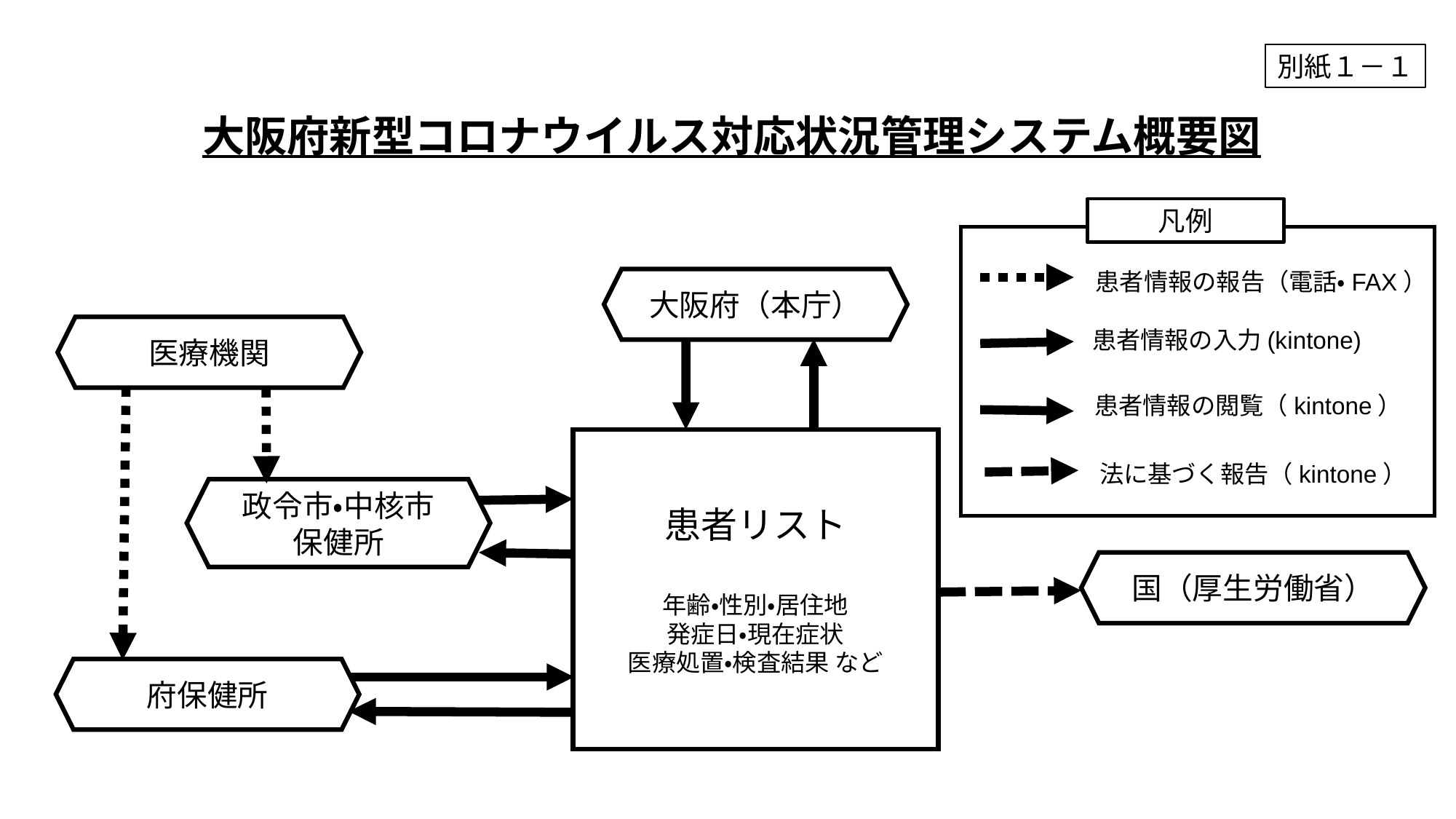

別紙１－１
大阪府新型コロナウイルス対応状況管理システム概要図
凡例

患者情報の報告（電話・FAX）
患者情報の入力(kintone)
患者情報の閲覧（kintone）
大阪府（本庁）
医療機関
患者リスト

年齢・性別・居住地
発症日・現在症状
医療処置・検査結果 など
法に基づく報告（kintone）
政令市・中核市保健所
国（厚生労働省）
府保健所